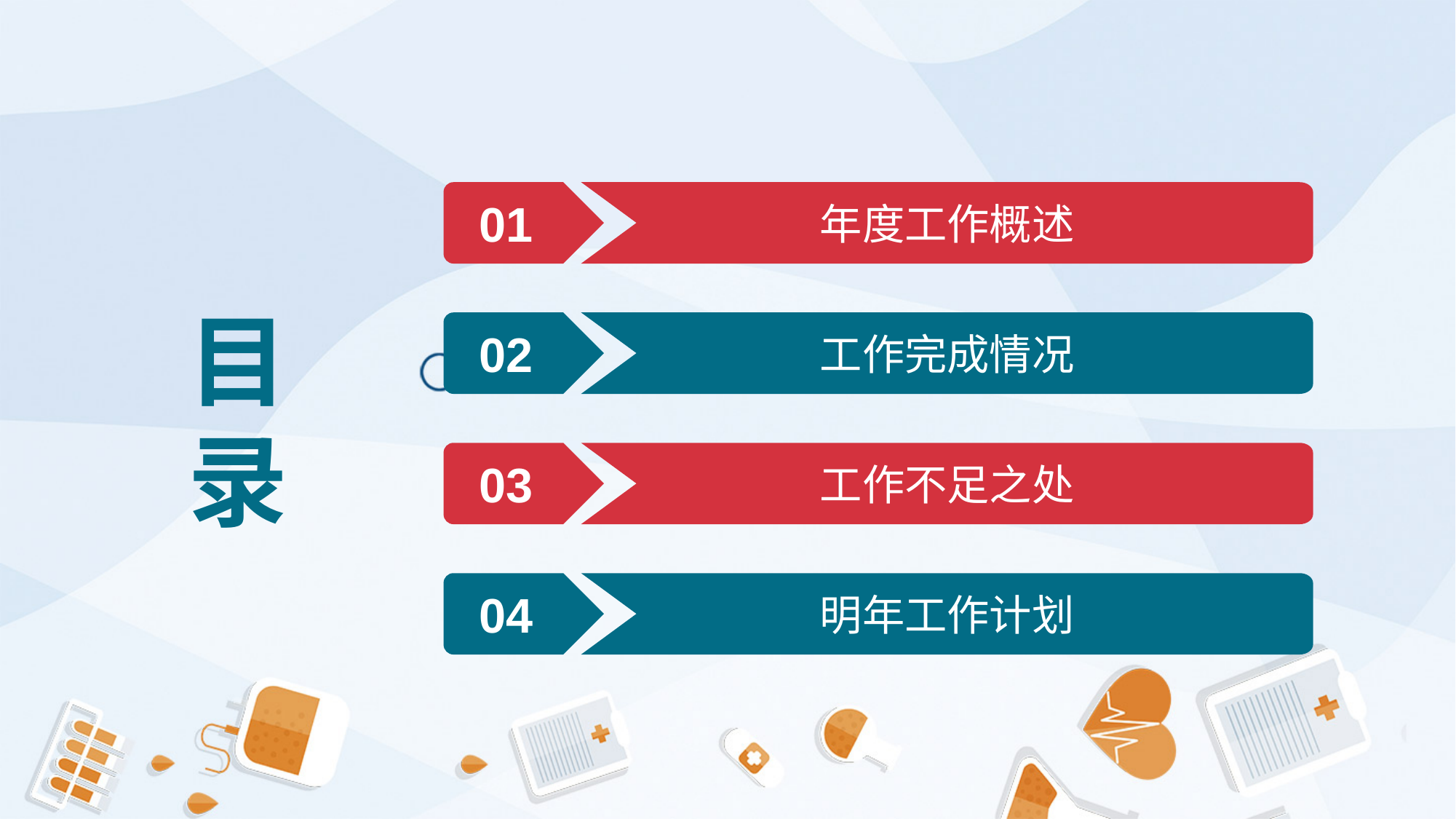

01
年度工作概述
目 录
02
工作完成情况
03
工作不足之处
04
明年工作计划